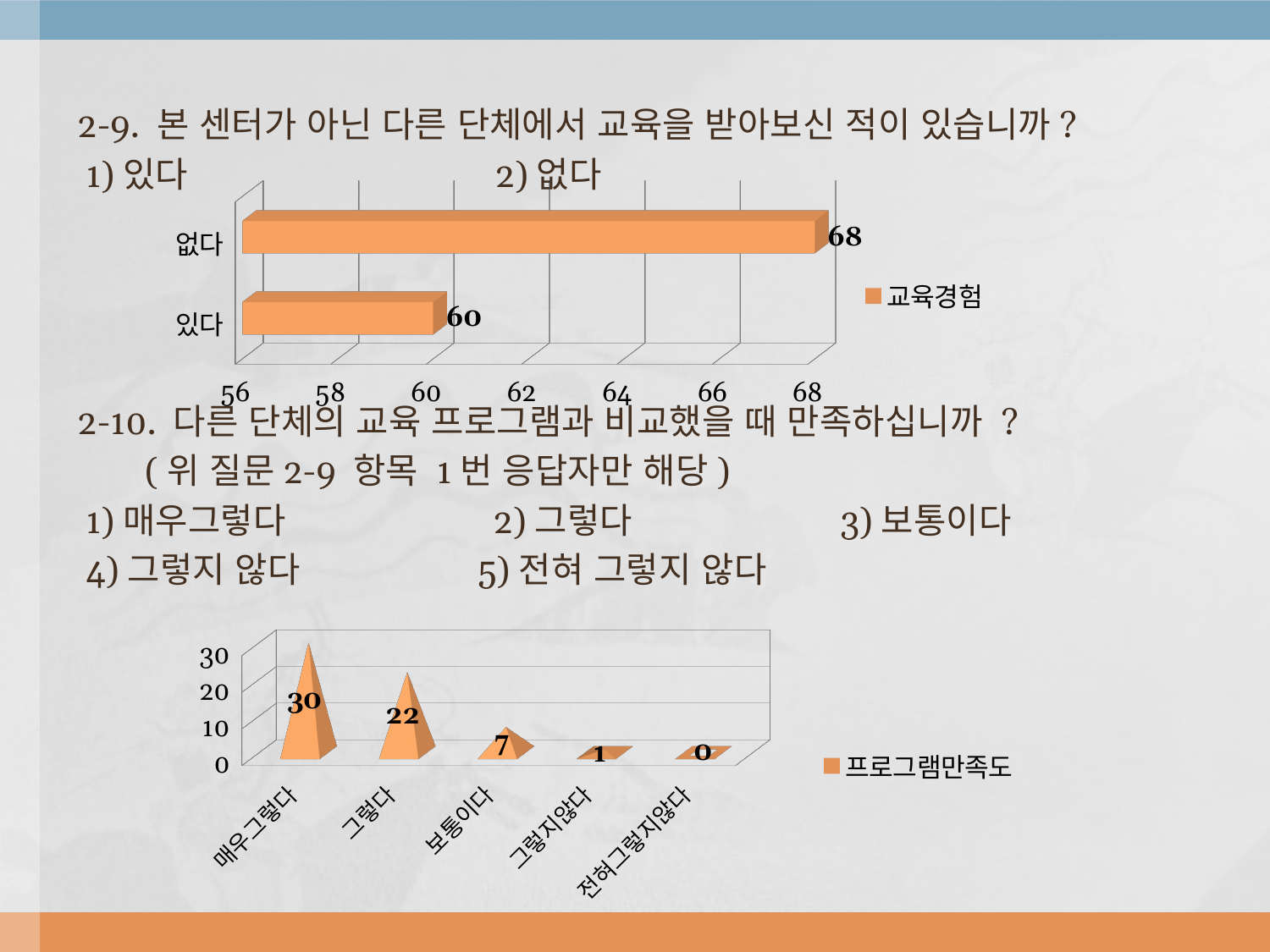

2-9. 본 센터가 아닌 다른 단체에서 교육을 받아보신 적이 있습니까?
 1)있다                              2)없다

2-10. 다른 단체의 교육 프로그램과 비교했을 때 만족하십니까 ?
        (위 질문2-9 항목 1번 응답자만 해당)
 1)매우그렇다                    2)그렇다                    3)보통이다
 4)그렇지 않다                 5)전혀 그렇지 않다

[unsupported chart]

[unsupported chart]